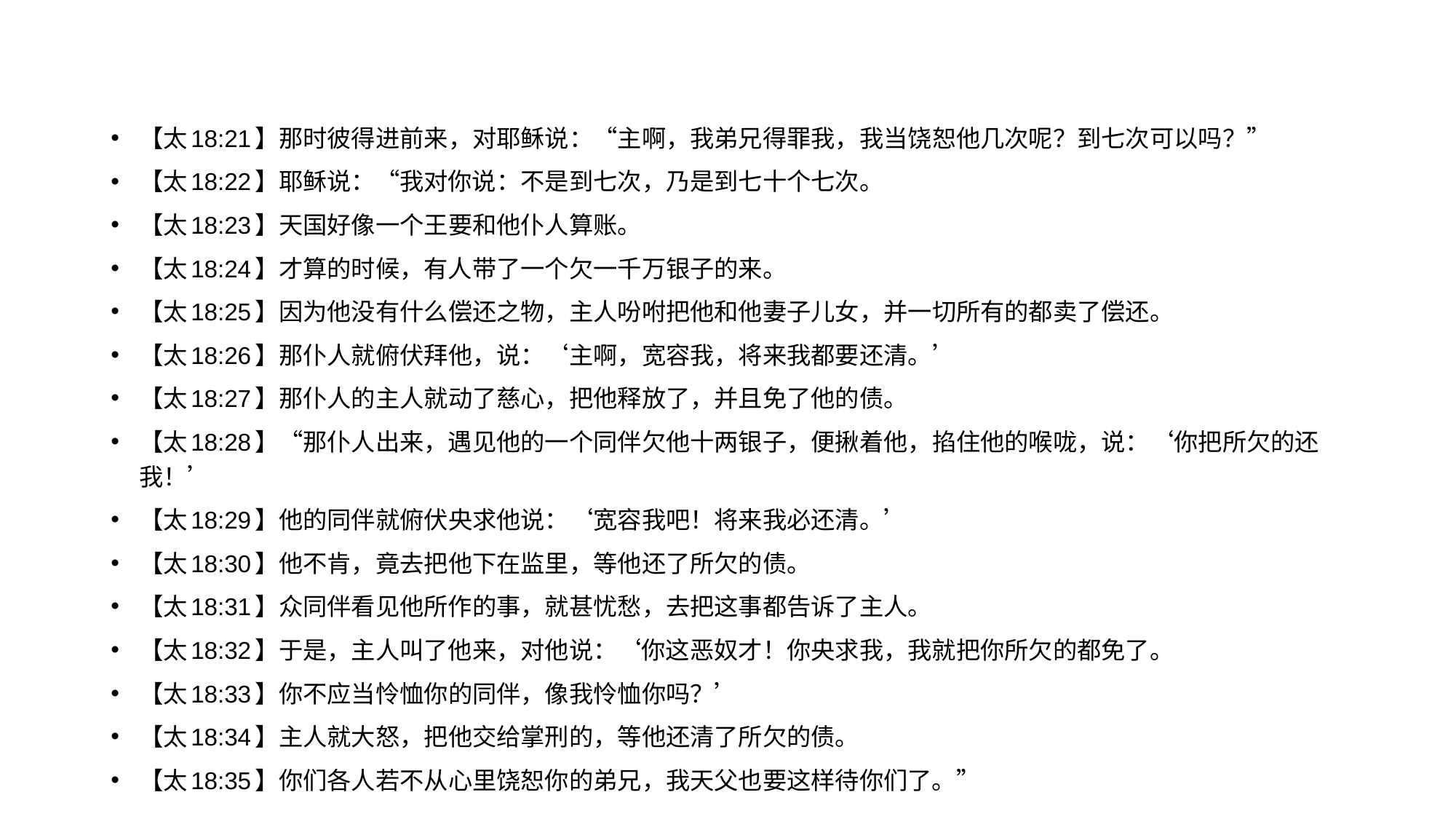

#
【太18:21】那时彼得进前来，对耶稣说：“主啊，我弟兄得罪我，我当饶恕他几次呢？到七次可以吗？”
【太18:22】耶稣说：“我对你说：不是到七次，乃是到七十个七次。
【太18:23】天国好像一个王要和他仆人算账。
【太18:24】才算的时候，有人带了一个欠一千万银子的来。
【太18:25】因为他没有什么偿还之物，主人吩咐把他和他妻子儿女，并一切所有的都卖了偿还。
【太18:26】那仆人就俯伏拜他，说：‘主啊，宽容我，将来我都要还清。’
【太18:27】那仆人的主人就动了慈心，把他释放了，并且免了他的债。
【太18:28】“那仆人出来，遇见他的一个同伴欠他十两银子，便揪着他，掐住他的喉咙，说：‘你把所欠的还我！’
【太18:29】他的同伴就俯伏央求他说：‘宽容我吧！将来我必还清。’
【太18:30】他不肯，竟去把他下在监里，等他还了所欠的债。
【太18:31】众同伴看见他所作的事，就甚忧愁，去把这事都告诉了主人。
【太18:32】于是，主人叫了他来，对他说：‘你这恶奴才！你央求我，我就把你所欠的都免了。
【太18:33】你不应当怜恤你的同伴，像我怜恤你吗？’
【太18:34】主人就大怒，把他交给掌刑的，等他还清了所欠的债。
【太18:35】你们各人若不从心里饶恕你的弟兄，我天父也要这样待你们了。”